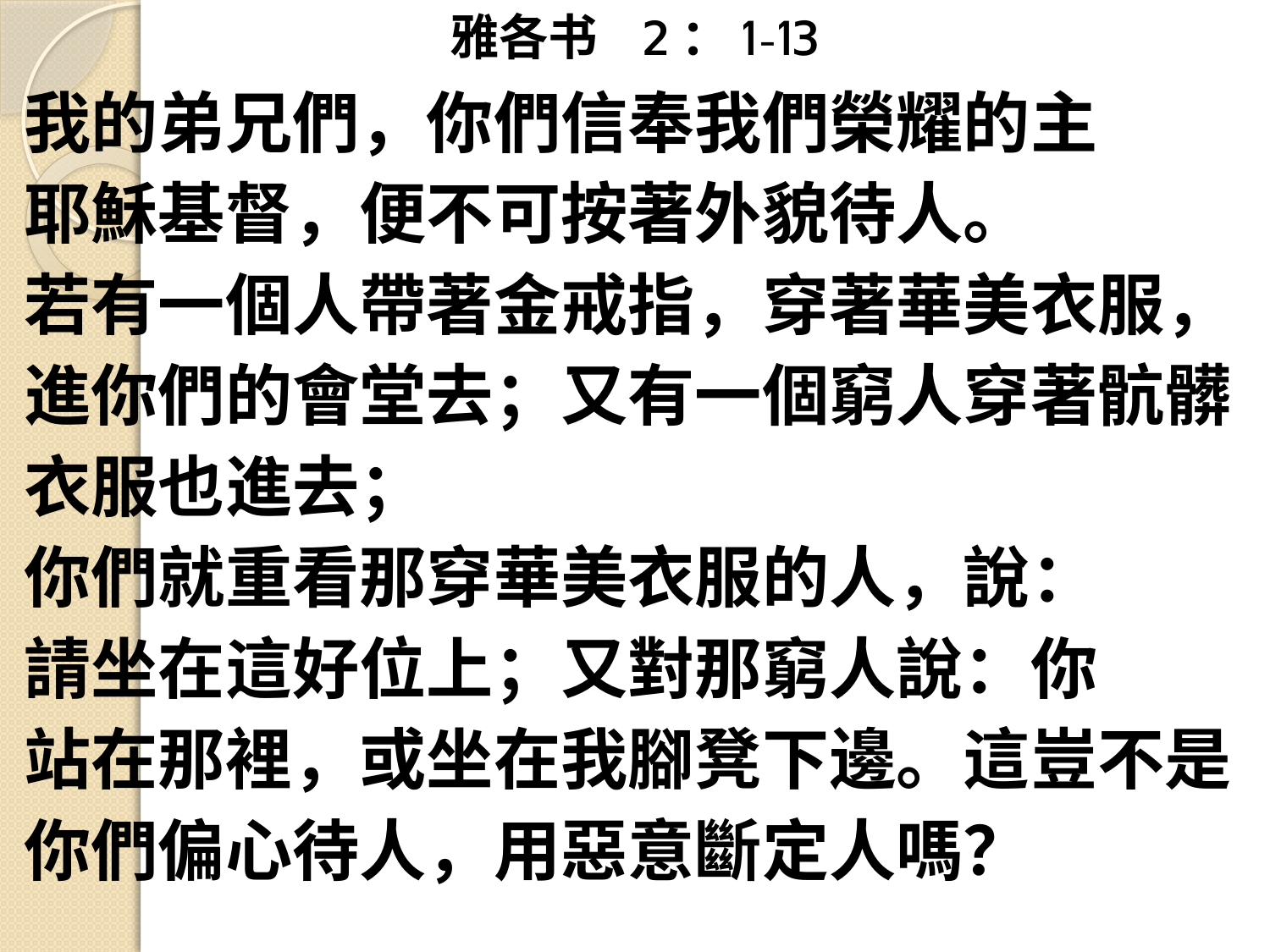

雅各书   2：1-13
我的弟兄們，你們信奉我們榮耀的主
耶穌基督，便不可按著外貌待人。
若有一個人帶著金戒指，穿著華美衣服，
進你們的會堂去；又有一個窮人穿著骯髒
衣服也進去；
你們就重看那穿華美衣服的人，說：
請坐在這好位上；又對那窮人說：你
站在那裡，或坐在我腳凳下邊。這豈不是
你們偏心待人，用惡意斷定人嗎？